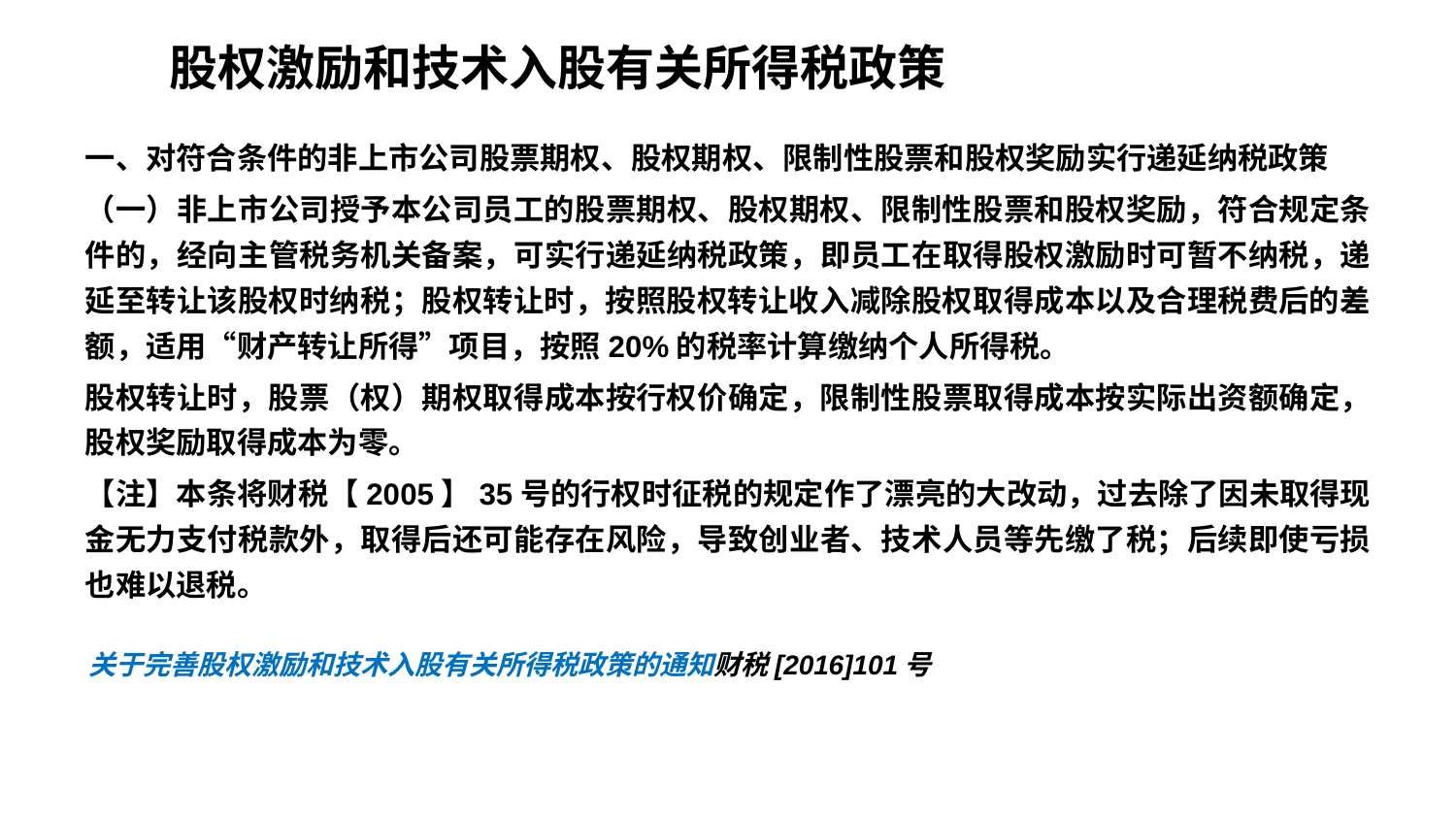

# 股权激励和技术入股有关所得税政策
一、对符合条件的非上市公司股票期权、股权期权、限制性股票和股权奖励实行递延纳税政策
（一）非上市公司授予本公司员工的股票期权、股权期权、限制性股票和股权奖励，符合规定条件的，经向主管税务机关备案，可实行递延纳税政策，即员工在取得股权激励时可暂不纳税，递延至转让该股权时纳税；股权转让时，按照股权转让收入减除股权取得成本以及合理税费后的差额，适用“财产转让所得”项目，按照20%的税率计算缴纳个人所得税。
股权转让时，股票（权）期权取得成本按行权价确定，限制性股票取得成本按实际出资额确定，股权奖励取得成本为零。
【注】本条将财税【2005】35号的行权时征税的规定作了漂亮的大改动，过去除了因未取得现金无力支付税款外，取得后还可能存在风险，导致创业者、技术人员等先缴了税；后续即使亏损也难以退税。
关于完善股权激励和技术入股有关所得税政策的通知财税[2016]101号